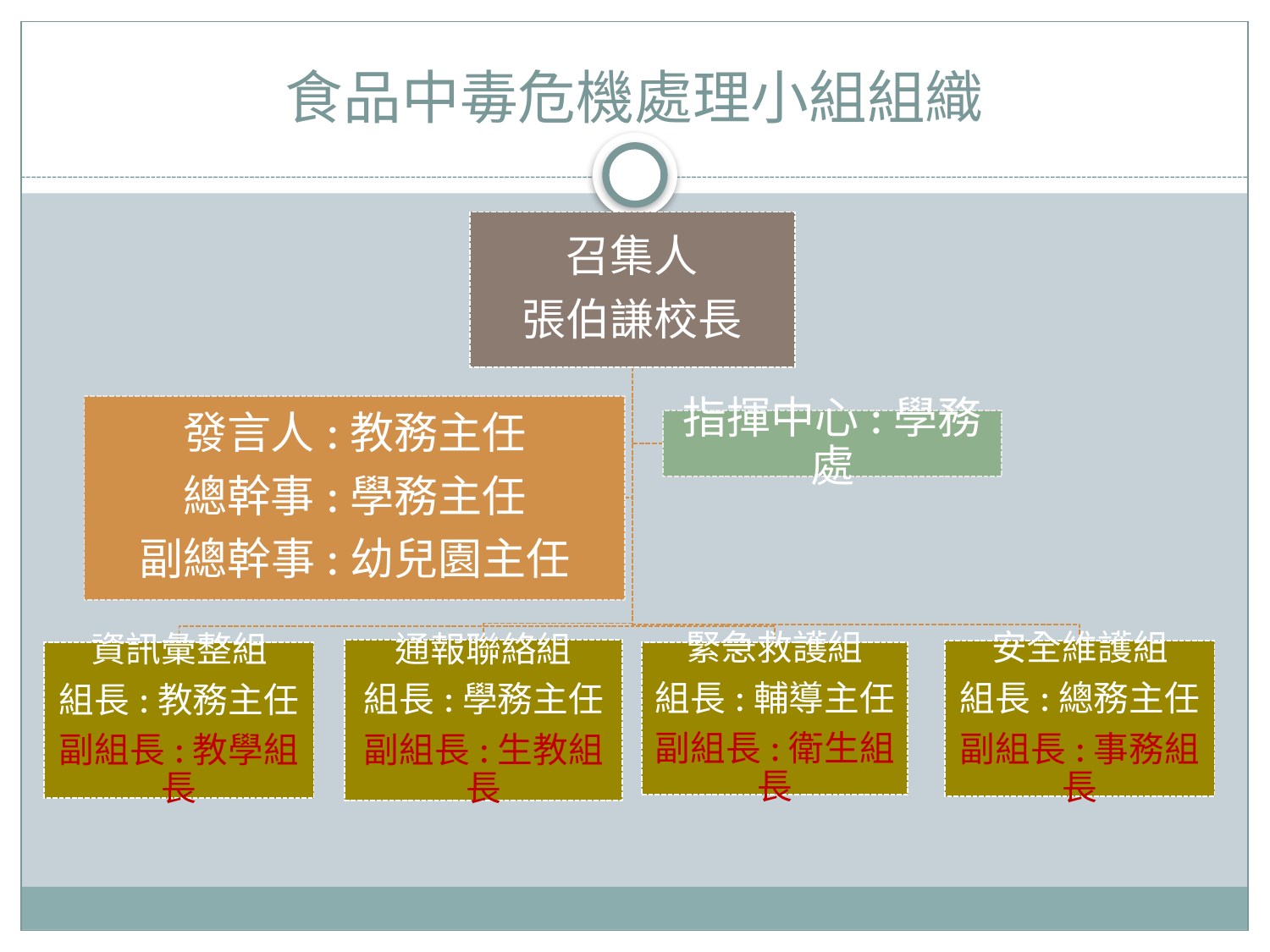

# 食品中毒危機處理小組組織
召集人
張伯謙校長
資訊彙整組
組長:教務主任
副組長:教學組長
通報聯絡組
組長:學務主任
副組長:生教組長
緊急救護組
組長:輔導主任
副組長:衛生組長
安全維護組
組長:總務主任
副組長:事務組長
發言人:教務主任
總幹事:學務主任
副總幹事:幼兒園主任
指揮中心:學務處